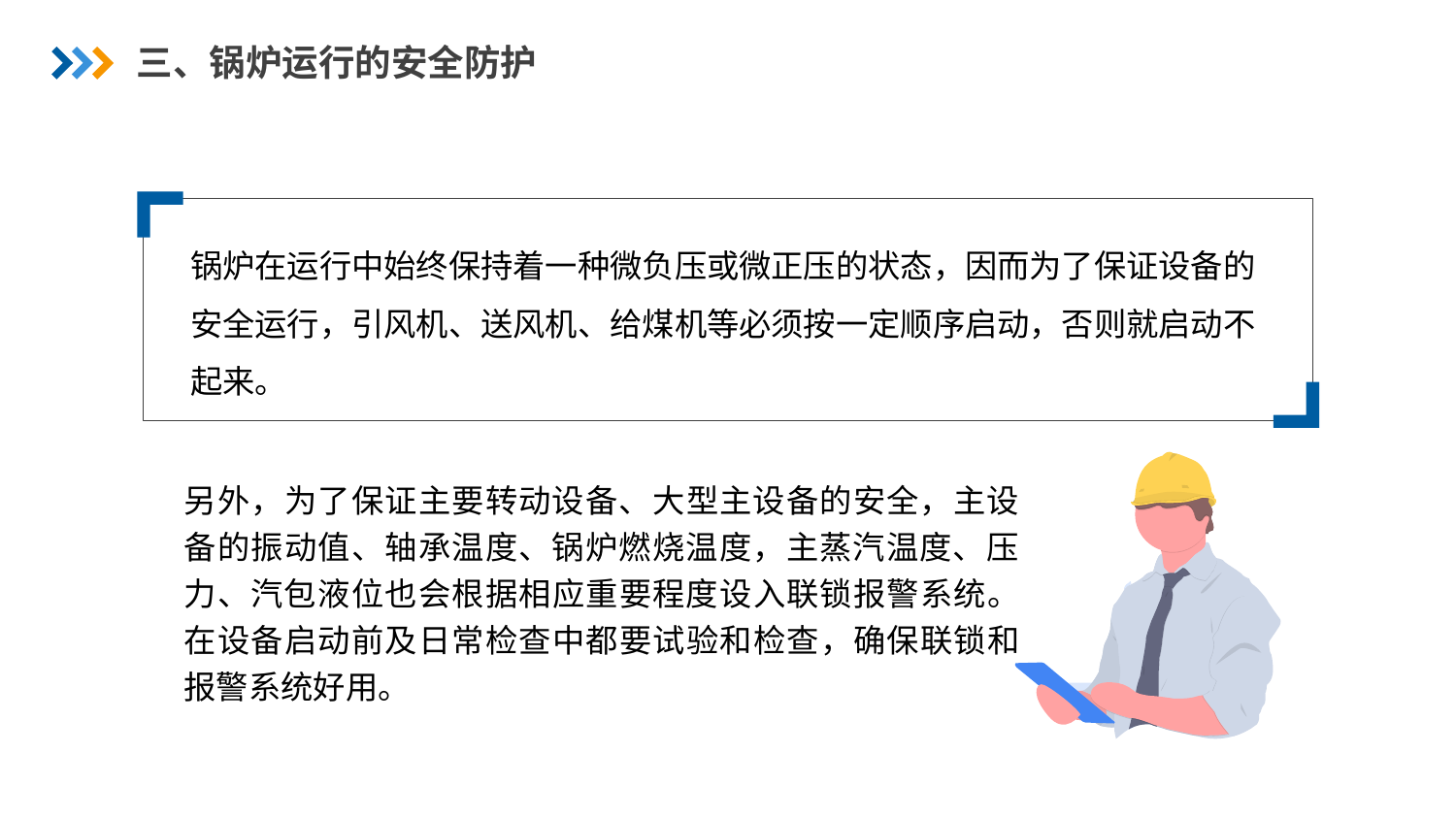

三、锅炉运行的安全防护

锅炉在运行中始终保持着一种微负压或微正压的状态，因而为了保证设备的安全运行，引风机、送风机、给煤机等必须按一定顺序启动，否则就启动不起来。

另外，为了保证主要转动设备、大型主设备的安全，主设备的振动值、轴承温度、锅炉燃烧温度，主蒸汽温度、压力、汽包液位也会根据相应重要程度设入联锁报警系统。在设备启动前及日常检查中都要试验和检查，确保联锁和报警系统好用。